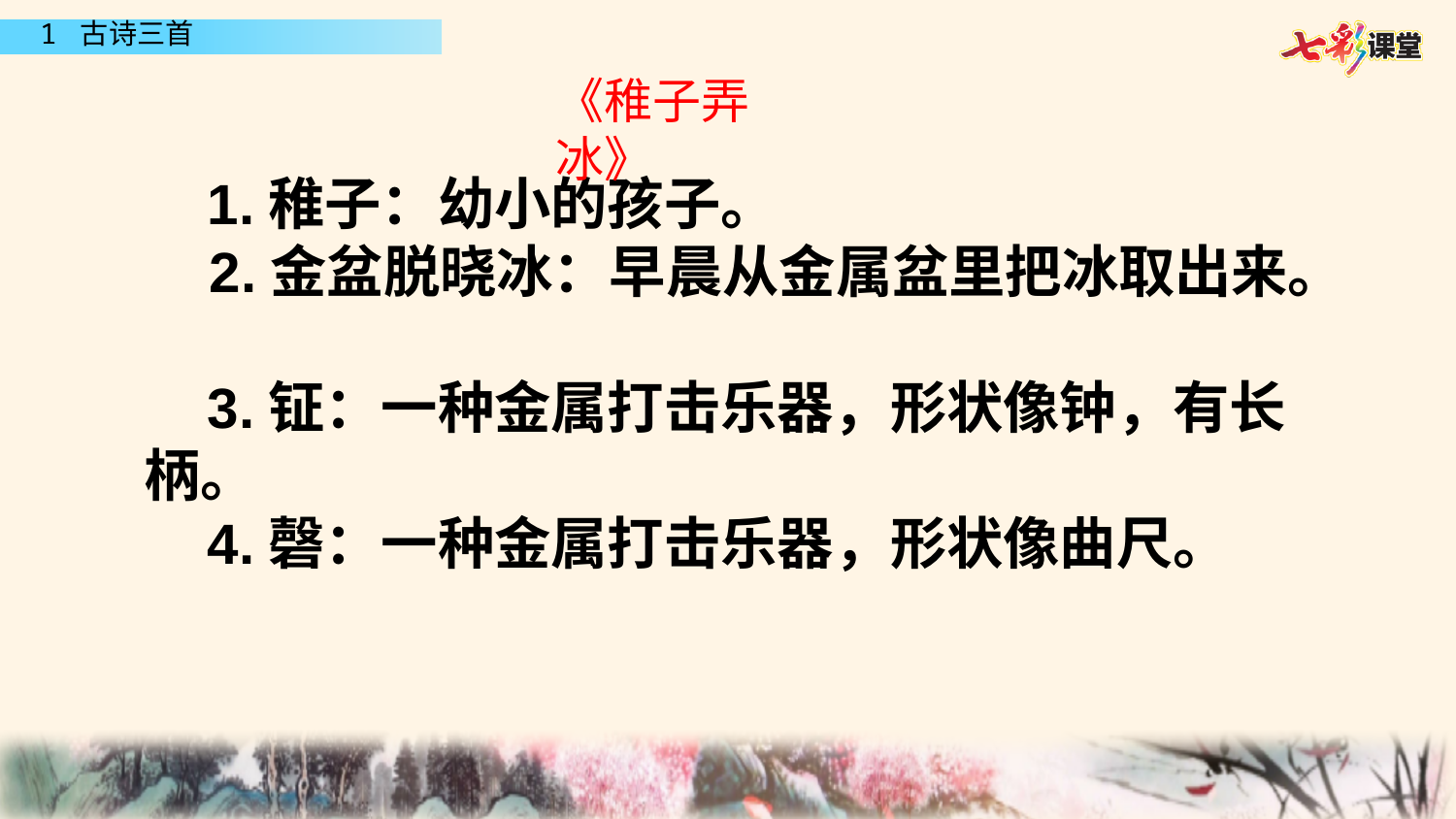

《稚子弄冰》
    1.稚子：幼小的孩子。
    2.金盆脱晓冰：早晨从金属盆里把冰取出来。
    3.钲：一种金属打击乐器，形状像钟，有长柄。
    4.磬：一种金属打击乐器，形状像曲尺。